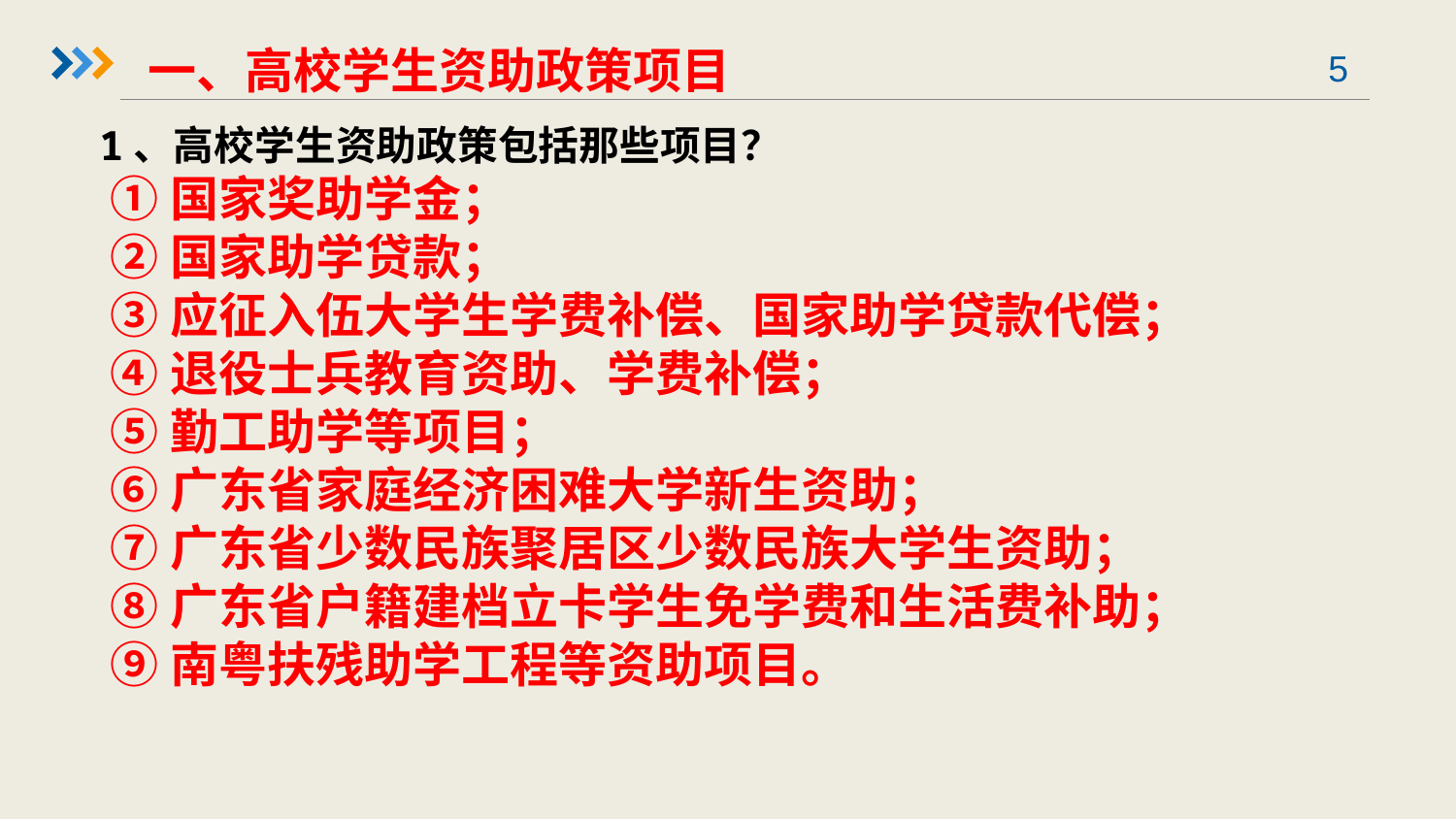

一、高校学生资助政策项目
1、高校学生资助政策包括那些项目？
 ①国家奖助学金；
 ②国家助学贷款；
 ③应征入伍大学生学费补偿、国家助学贷款代偿；
 ④退役士兵教育资助、学费补偿；
 ⑤勤工助学等项目；
 ⑥广东省家庭经济困难大学新生资助；
 ⑦广东省少数民族聚居区少数民族大学生资助；
 ⑧广东省户籍建档立卡学生免学费和生活费补助；
 ⑨南粤扶残助学工程等资助项目。